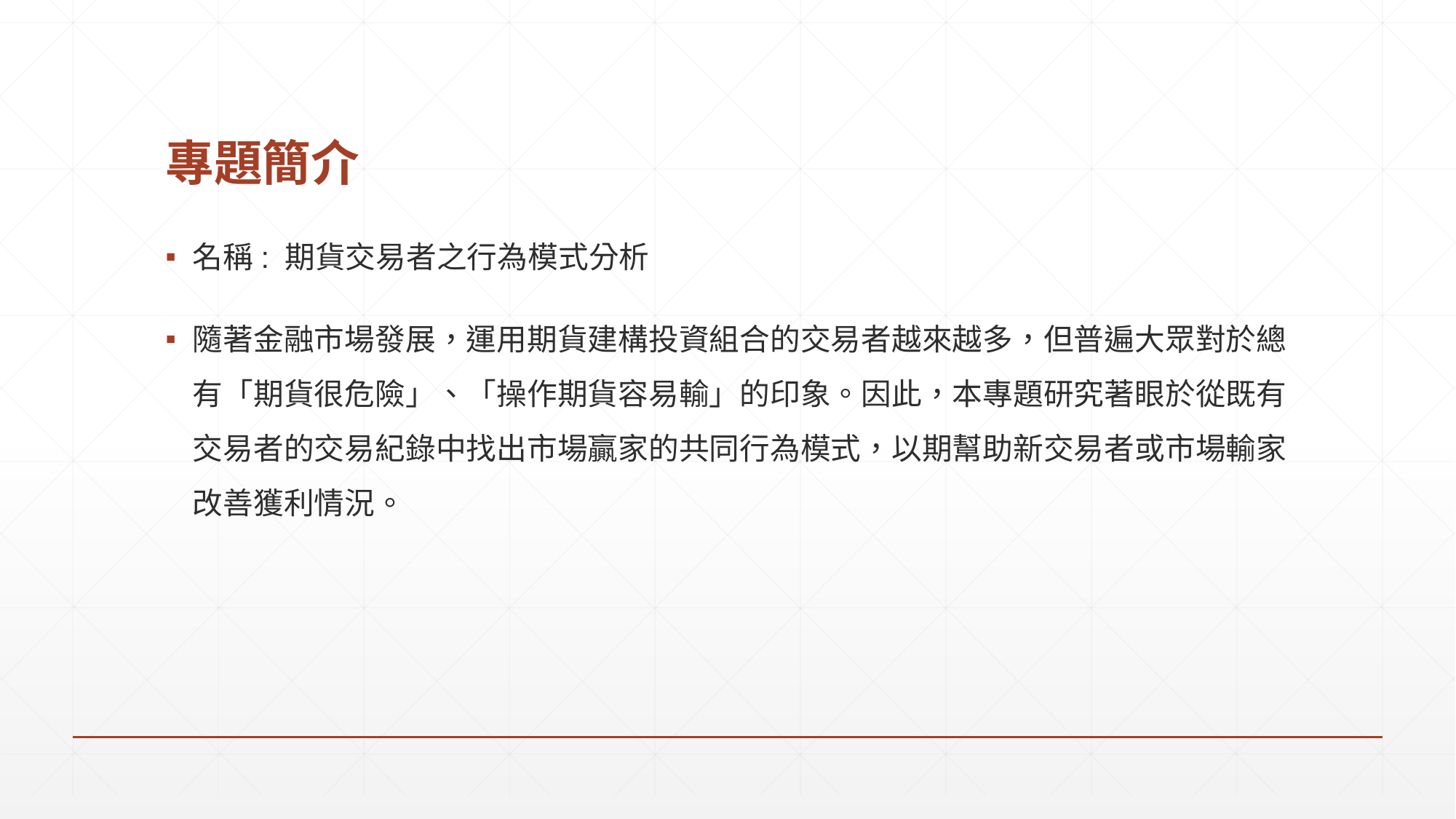

# 專題簡介
名稱: 期貨交易者之行為模式分析
隨著金融市場發展，運用期貨建構投資組合的交易者越來越多，但普遍大眾對於總有「期貨很危險」、「操作期貨容易輸」的印象。因此，本專題研究著眼於從既有交易者的交易紀錄中找出市場贏家的共同行為模式，以期幫助新交易者或市場輸家改善獲利情況。